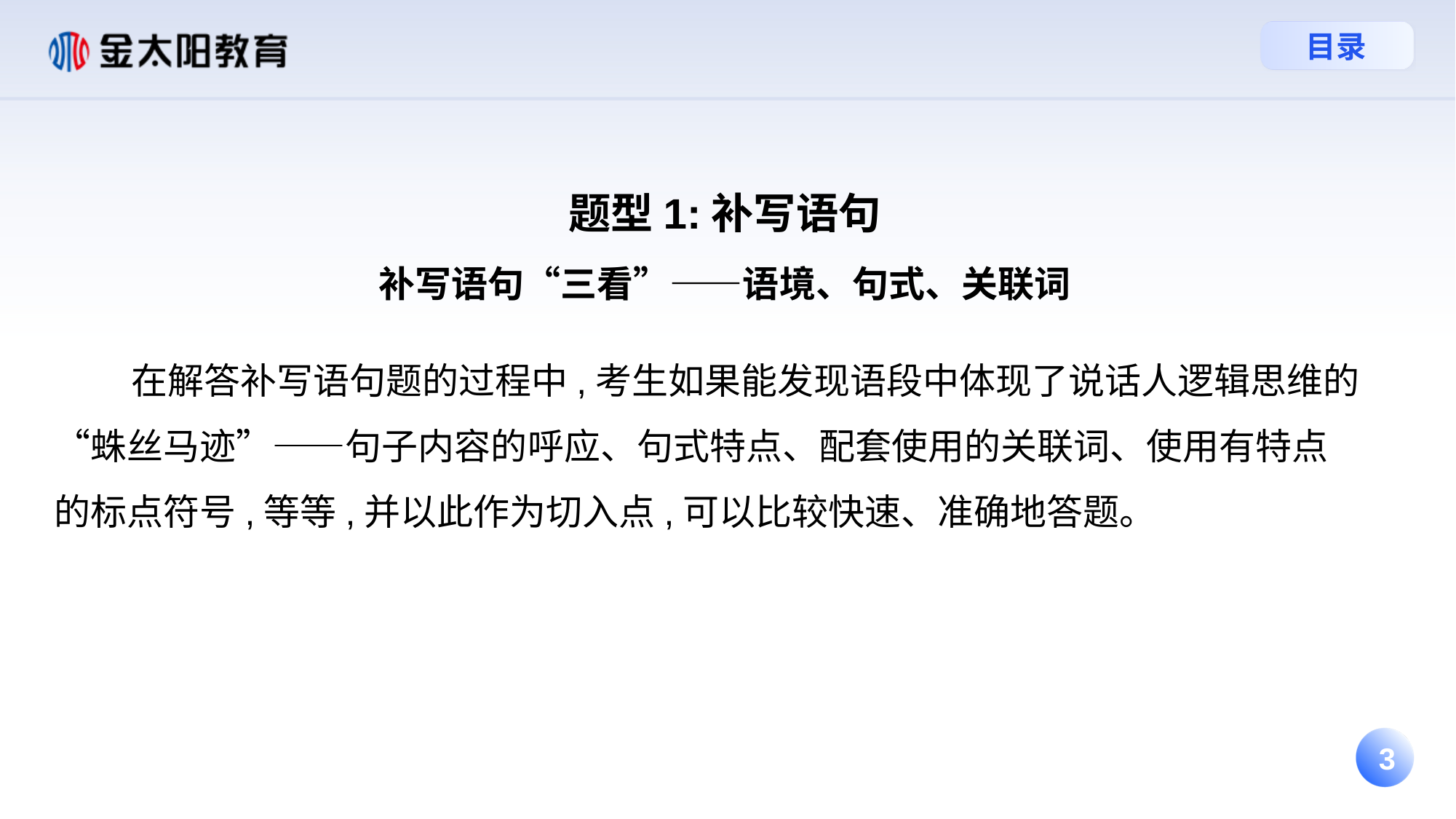

题型1:补写语句
补写语句“三看”——语境、句式、关联词

    在解答补写语句题的过程中,考生如果能发现语段中体现了说话人逻辑思维的“蛛丝马迹”——句子内容的呼应、句式特点、配套使用的关联词、使用有特点的标点符号,等等,并以此作为切入点,可以比较快速、准确地答题。